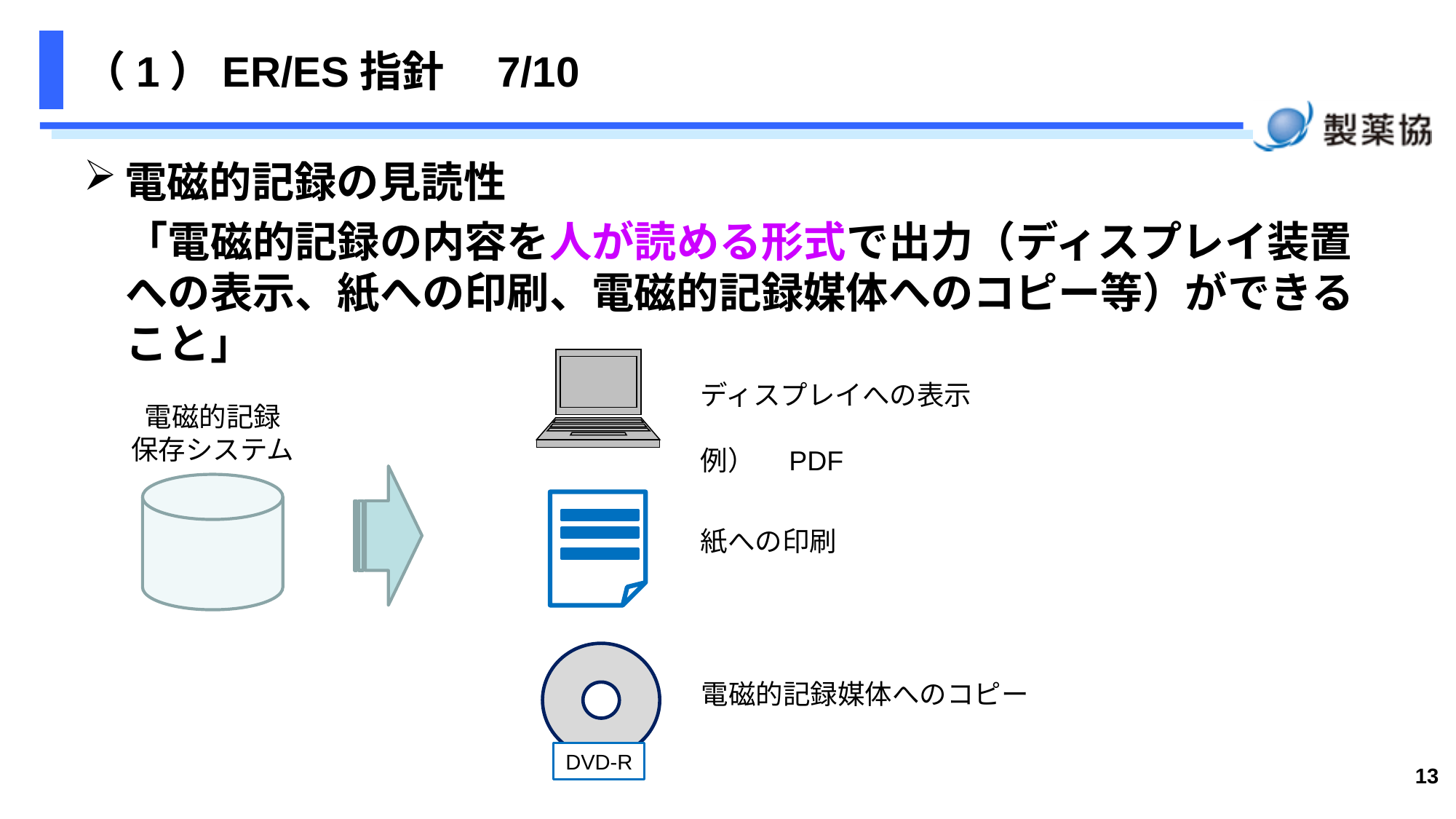

# （1）ER/ES指針　7/10
電磁的記録の見読性
「電磁的記録の内容を人が読める形式で出力（ディスプレイ装置への表示、紙への印刷、電磁的記録媒体へのコピー等）ができること」

ディスプレイへの表示
　　　　　　　　　例）　PDF
電磁的記録
保存システム

紙への印刷

DVD-R
電磁的記録媒体へのコピー
13